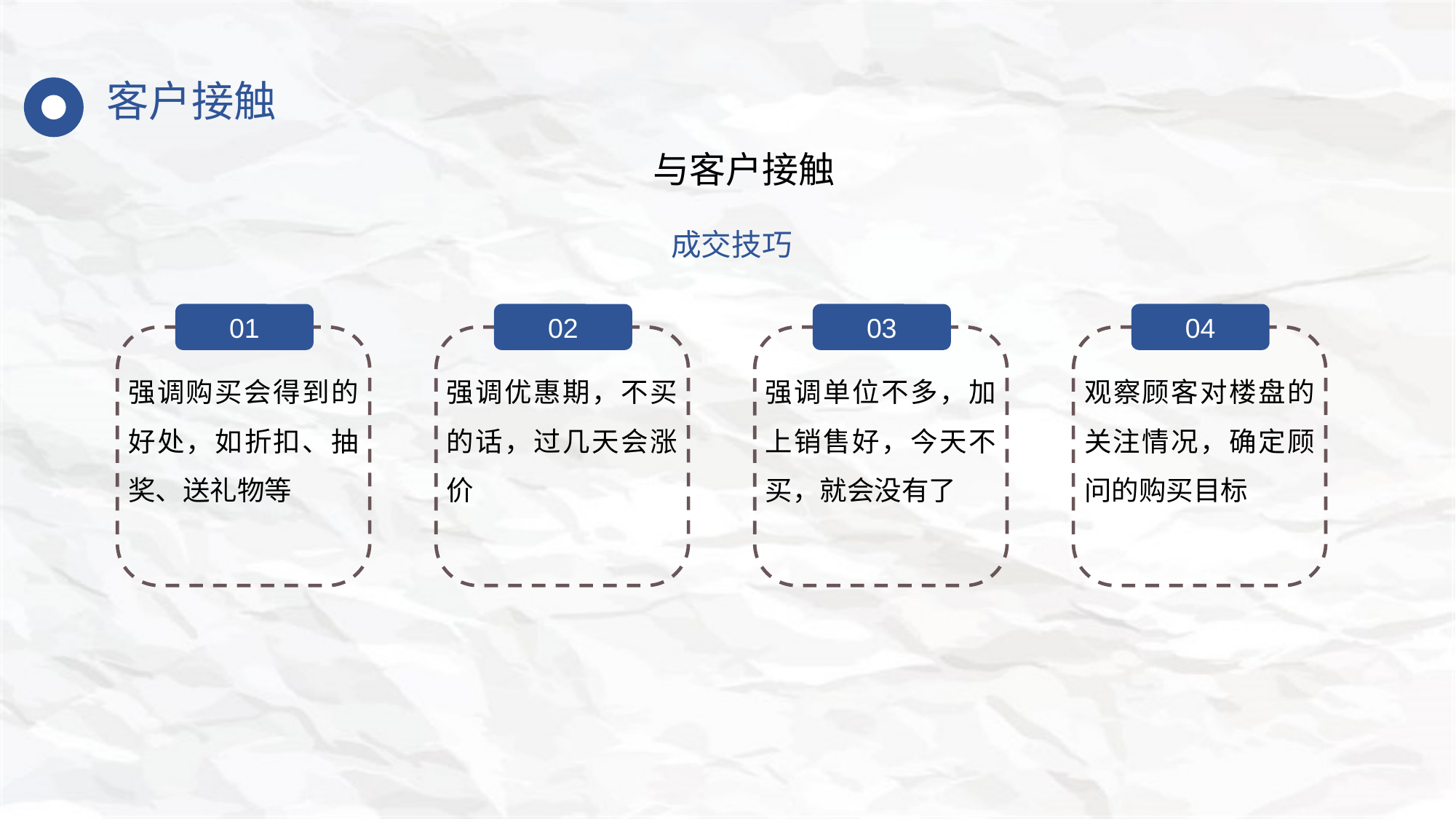

客户接触

与客户接触
成交技巧
01

强调购买会得到的好处，如折扣、抽奖、送礼物等
02

强调优惠期，不买的话，过几天会涨价
03

强调单位不多，加上销售好，今天不买，就会没有了
04

观察顾客对楼盘的关注情况，确定顾问的购买目标